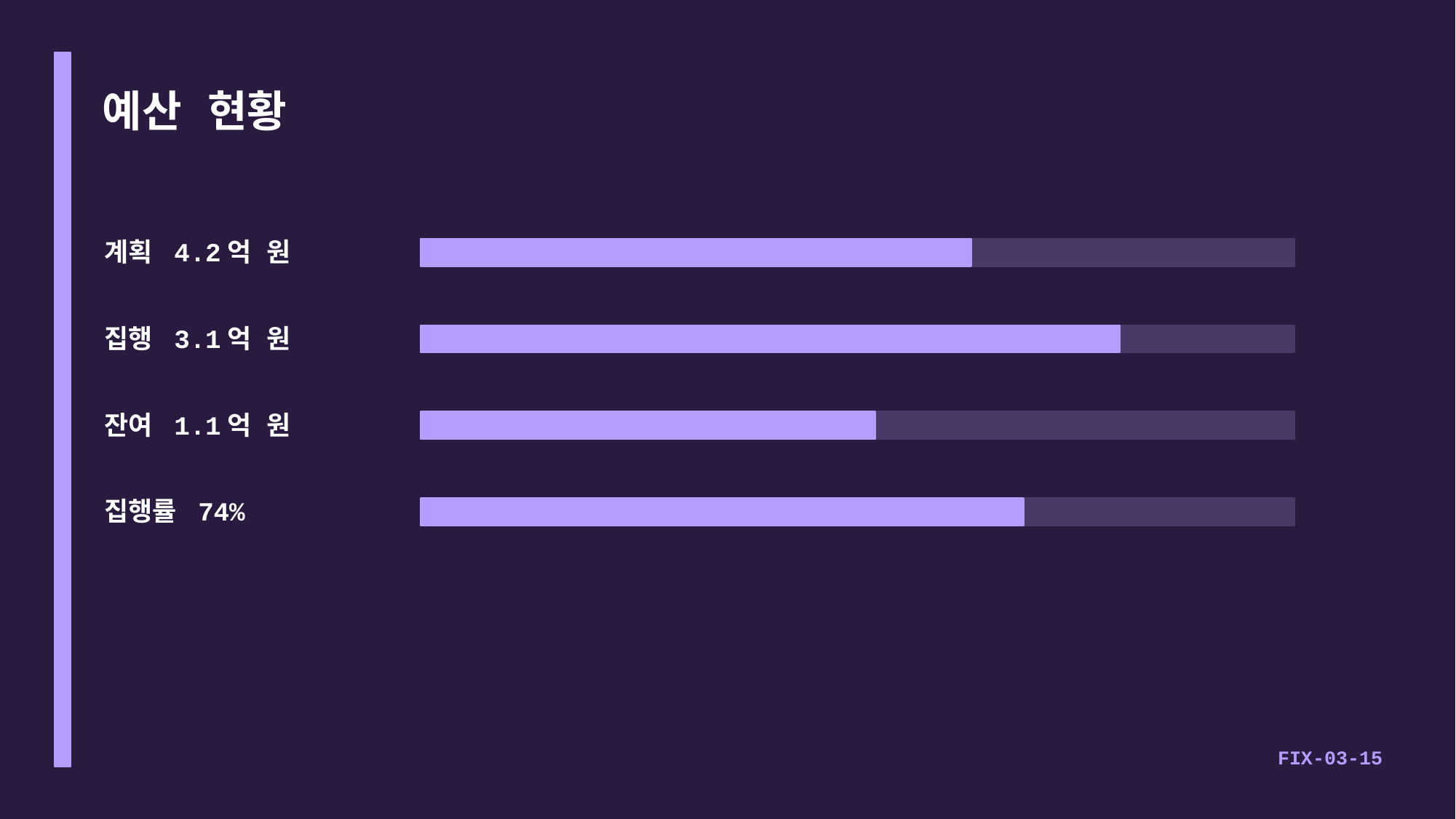

예산 현황
계획 4.2억 원

집행 3.1억 원

잔여 1.1억 원

집행률 74%

FIX-03-15